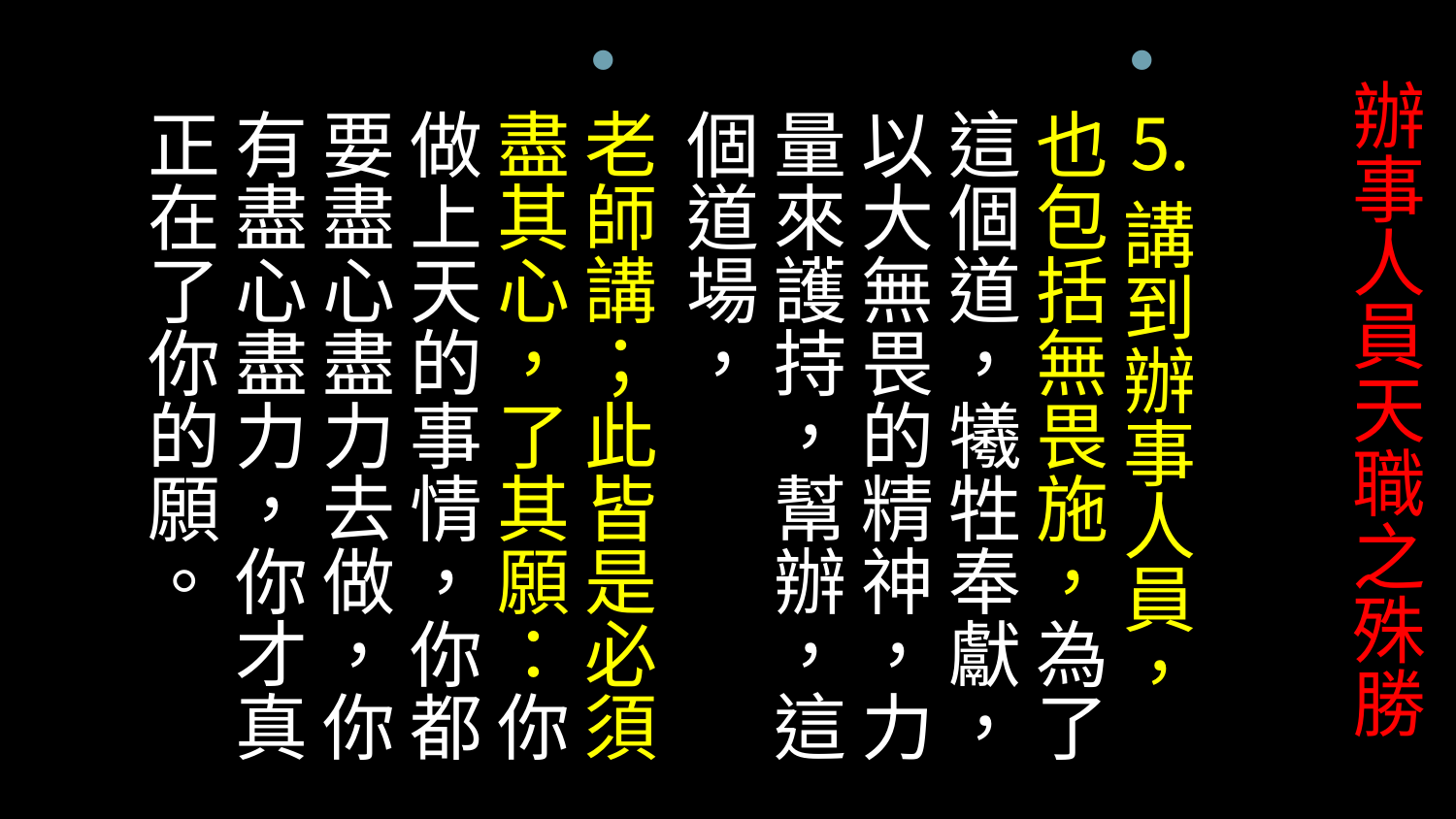

# 辦事人員天職之殊勝
⒌講到辦事人員，也包括無畏施，為了這個道，犧牲奉獻，以大無畏的精神，力量來護持，幫辦，這個道場，
老師講；此皆是必須盡其心，了其願：你做上天的事情，你都要盡心盡力去做，你有盡心盡力，你才真正在了你的願。